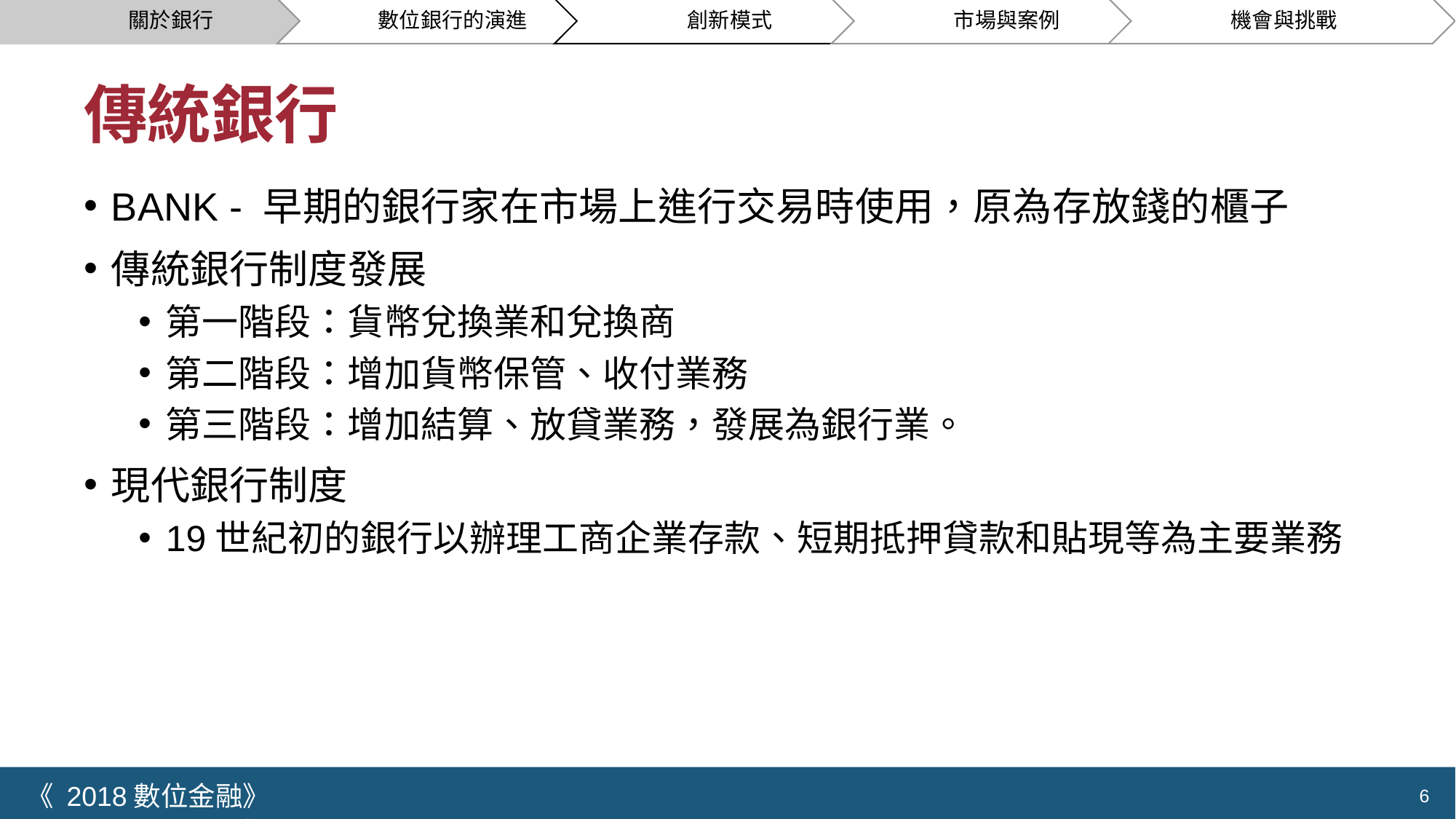

關於銀行

數位銀行的演進

創新模式

市場與案例

機會與挑戰
# 傳統銀行
BANK - 早期的銀行家在市場上進行交易時使用，原為存放錢的櫃子
傳統銀行制度發展
第一階段：貨幣兌換業和兌換商
第二階段：增加貨幣保管、收付業務
第三階段：增加結算、放貸業務，發展為銀行業。
現代銀行制度
19世紀初的銀行以辦理工商企業存款、短期抵押貸款和貼現等為主要業務
《 2018數位金融》                                                                                                                                             	NCTU.IIM.IEBI Lab
6